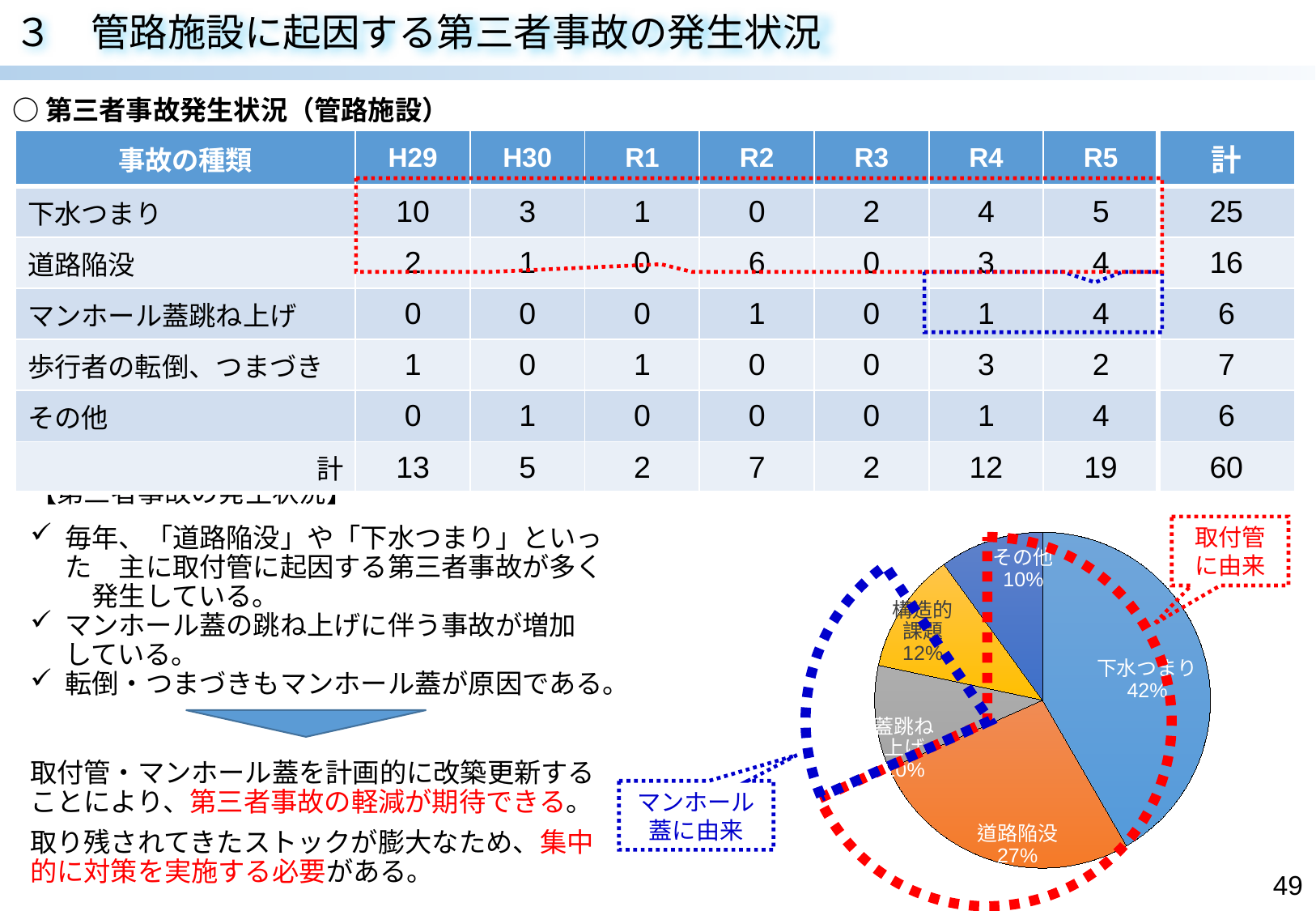

３　管路施設に起因する第三者事故の発生状況

○第三者事故発生状況（管路施設）
| 事故の種類 | H29 | H30 | R1 | R2 | R3 | R4 | R5 | 計 |
| --- | --- | --- | --- | --- | --- | --- | --- | --- |
| 下水つまり | 10 | 3 | 1 | 0 | 2 | 4 | 5 | 25 |
| 道路陥没 | 2 | 1 | 0 | 6 | 0 | 3 | 4 | 16 |
| マンホール蓋跳ね上げ | 0 | 0 | 0 | 1 | 0 | 1 | 4 | 6 |
| 歩行者の転倒、つまづき | 1 | 0 | 1 | 0 | 0 | 3 | 2 | 7 |
| その他 | 0 | 1 | 0 | 0 | 0 | 1 | 4 | 6 |
| 計 | 13 | 5 | 2 | 7 | 2 | 12 | 19 | 60 |

【第三者事故の発生状況】

毎年、「道路陥没」や「下水つまり」といった　主に取付管に起因する第三者事故が多く　発生している。
マンホール蓋の跳ね上げに伴う事故が増加　している。
転倒・つまづきもマンホール蓋が原因である。

取付管・マンホール蓋を計画的に改築更新することにより、第三者事故の軽減が期待できる。

取り残されてきたストックが膨大なため、集中的に対策を実施する必要がある。
取付管に由来

### Chart

| Category | 事故件数 |
|---|---|
| 下水つまり | 25.0 |
| 道路陥没 | 16.0 |
| 蓋跳ね上げ | 6.0 |
| 構造的課題 | 7.0 |
| その他 | 6.0 |

マンホール蓋に由来
49